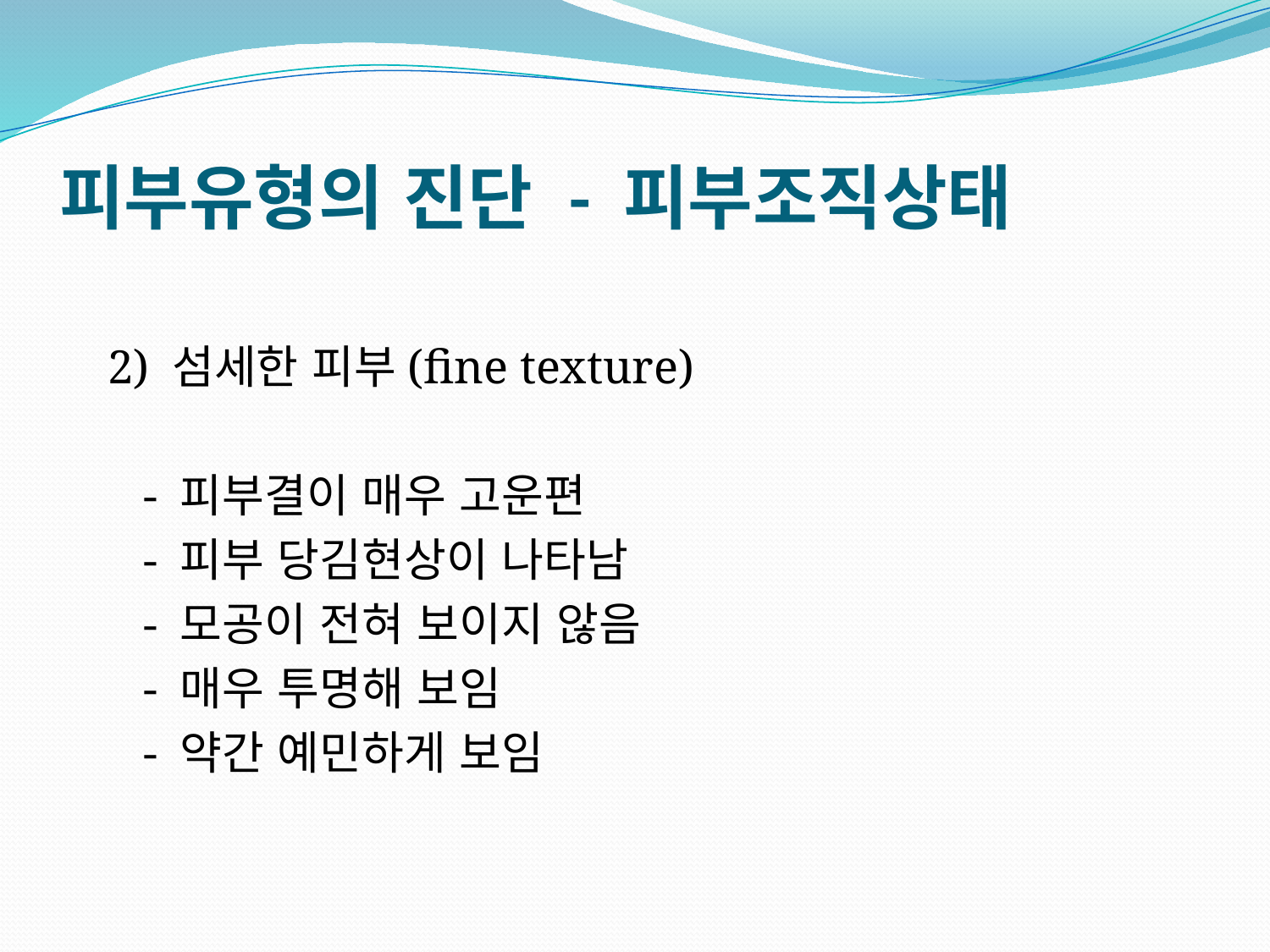

# 피부유형의 진단 - 피부조직상태

   2) 섬세한 피부(fine texture)

      - 피부결이 매우 고운편
      - 피부 당김현상이 나타남
      - 모공이 전혀 보이지 않음
      - 매우 투명해 보임
      - 약간 예민하게 보임